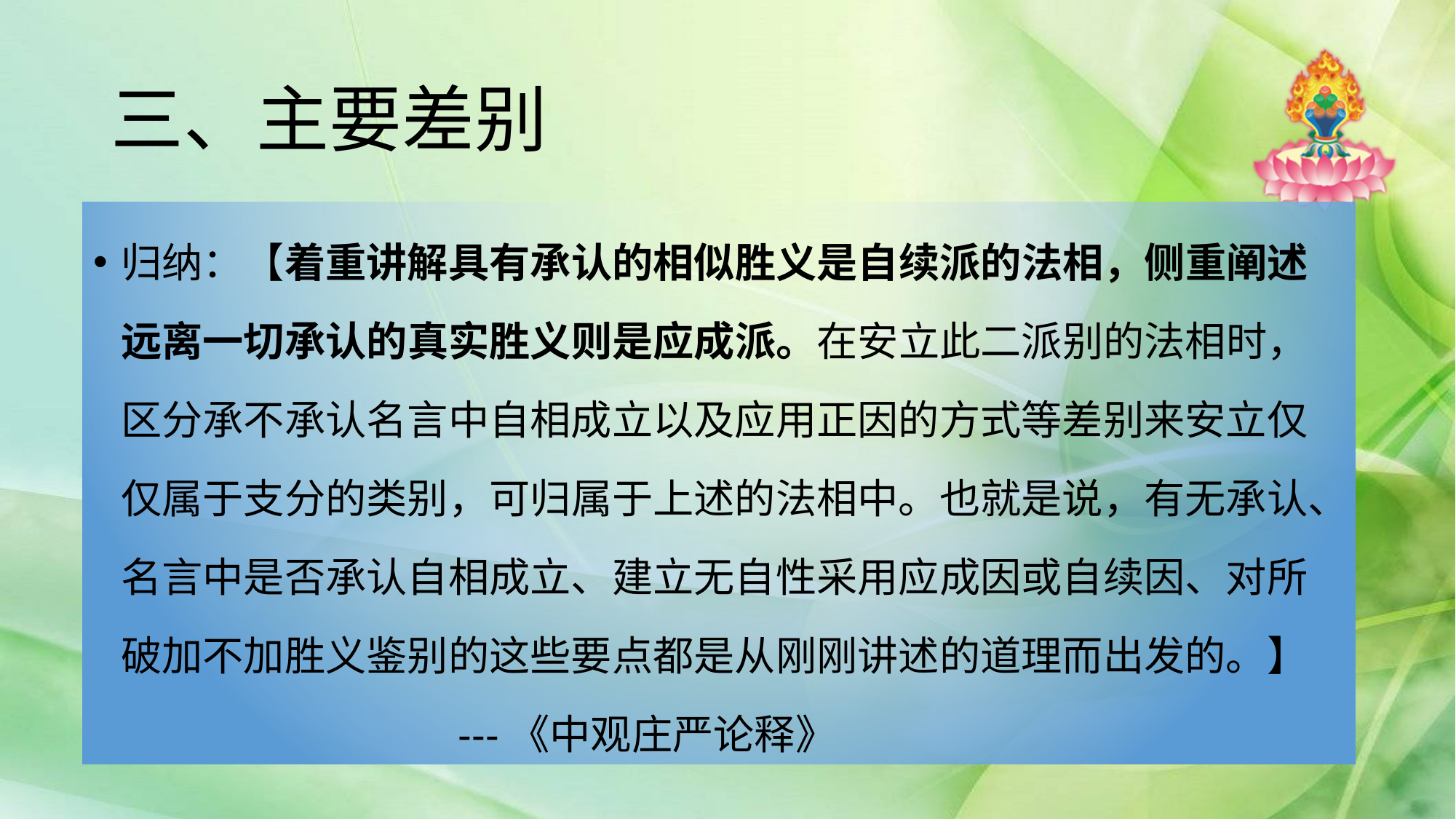

# 三、主要差别
归纳：【着重讲解具有承认的相似胜义是自续派的法相，侧重阐述远离一切承认的真实胜义则是应成派。在安立此二派别的法相时，区分承不承认名言中自相成立以及应用正因的方式等差别来安立仅仅属于支分的类别，可归属于上述的法相中。也就是说，有无承认、名言中是否承认自相成立、建立无自性采用应成因或自续因、对所破加不加胜义鉴别的这些要点都是从刚刚讲述的道理而出发的。】                                         ---《中观庄严论释》